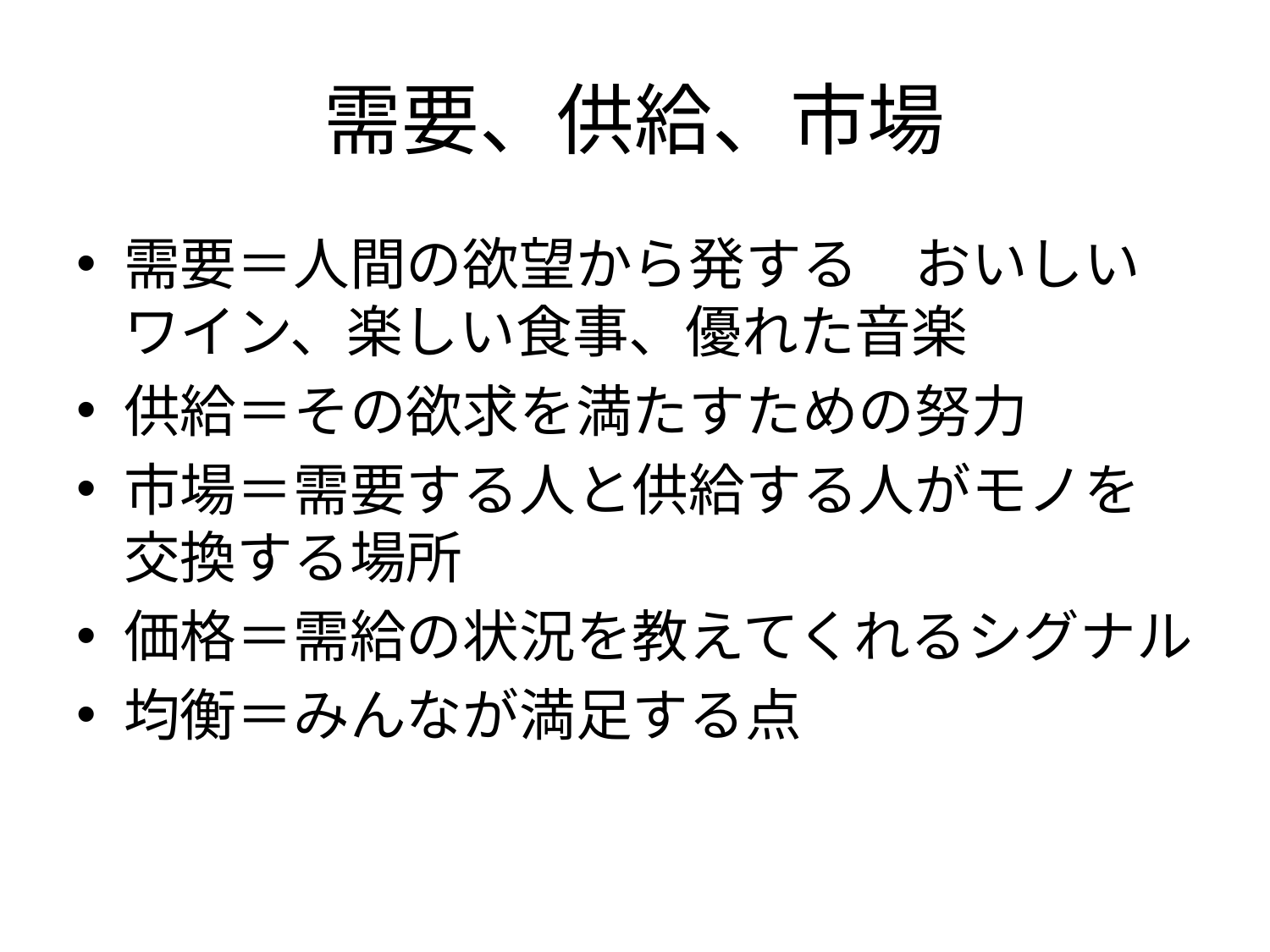

# 需要、供給、市場
需要＝人間の欲望から発する　おいしいワイン、楽しい食事、優れた音楽
供給＝その欲求を満たすための努力
市場＝需要する人と供給する人がモノを交換する場所
価格＝需給の状況を教えてくれるシグナル
均衡＝みんなが満足する点